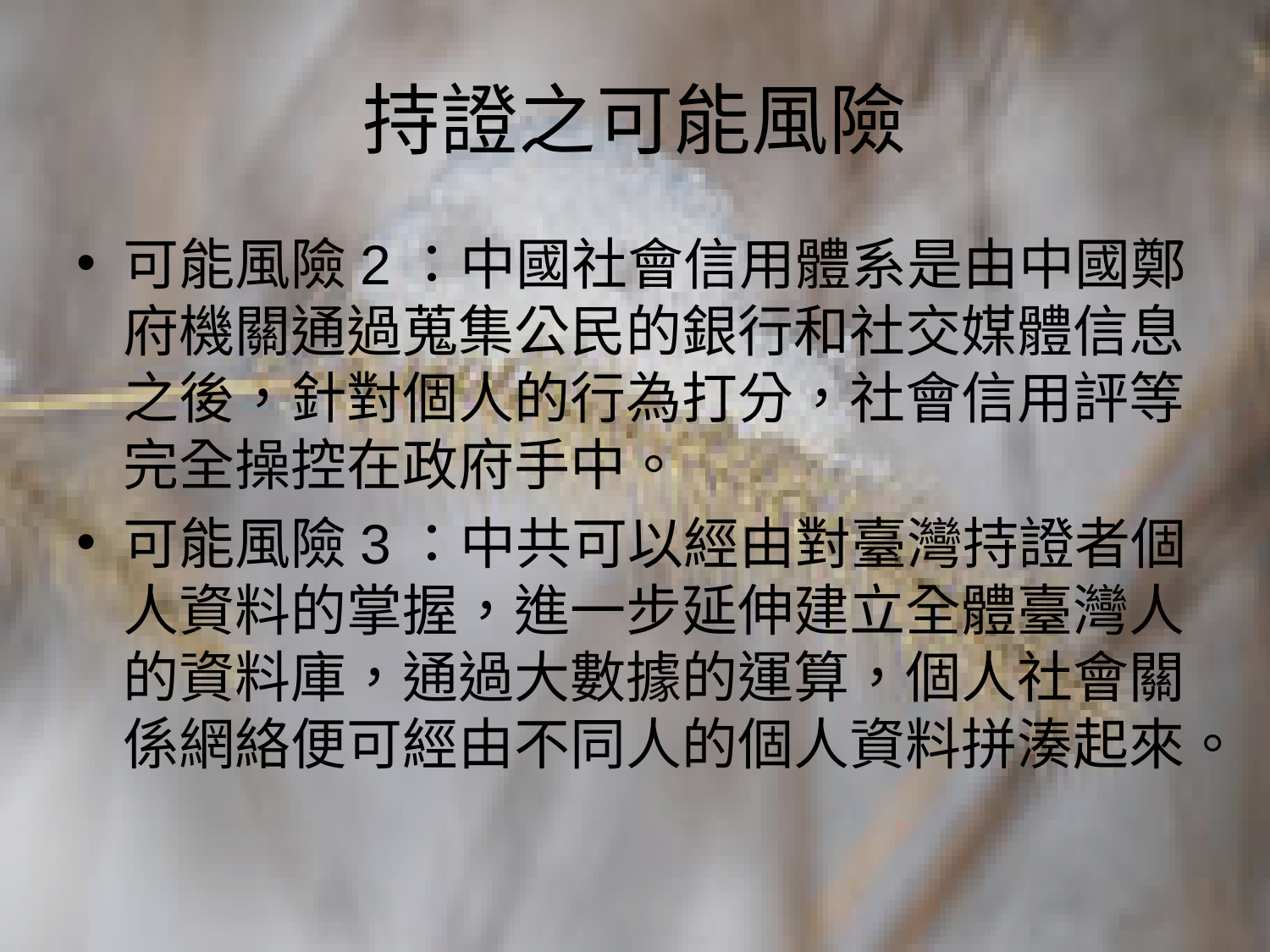

# 持證之可能風險
可能風險2：中國社會信用體系是由中國鄭府機關通過蒐集公民的銀行和社交媒體信息之後，針對個人的行為打分，社會信用評等完全操控在政府手中。
可能風險3：中共可以經由對臺灣持證者個人資料的掌握，進一步延伸建立全體臺灣人的資料庫，通過大數據的運算，個人社會關係網絡便可經由不同人的個人資料拼湊起來。